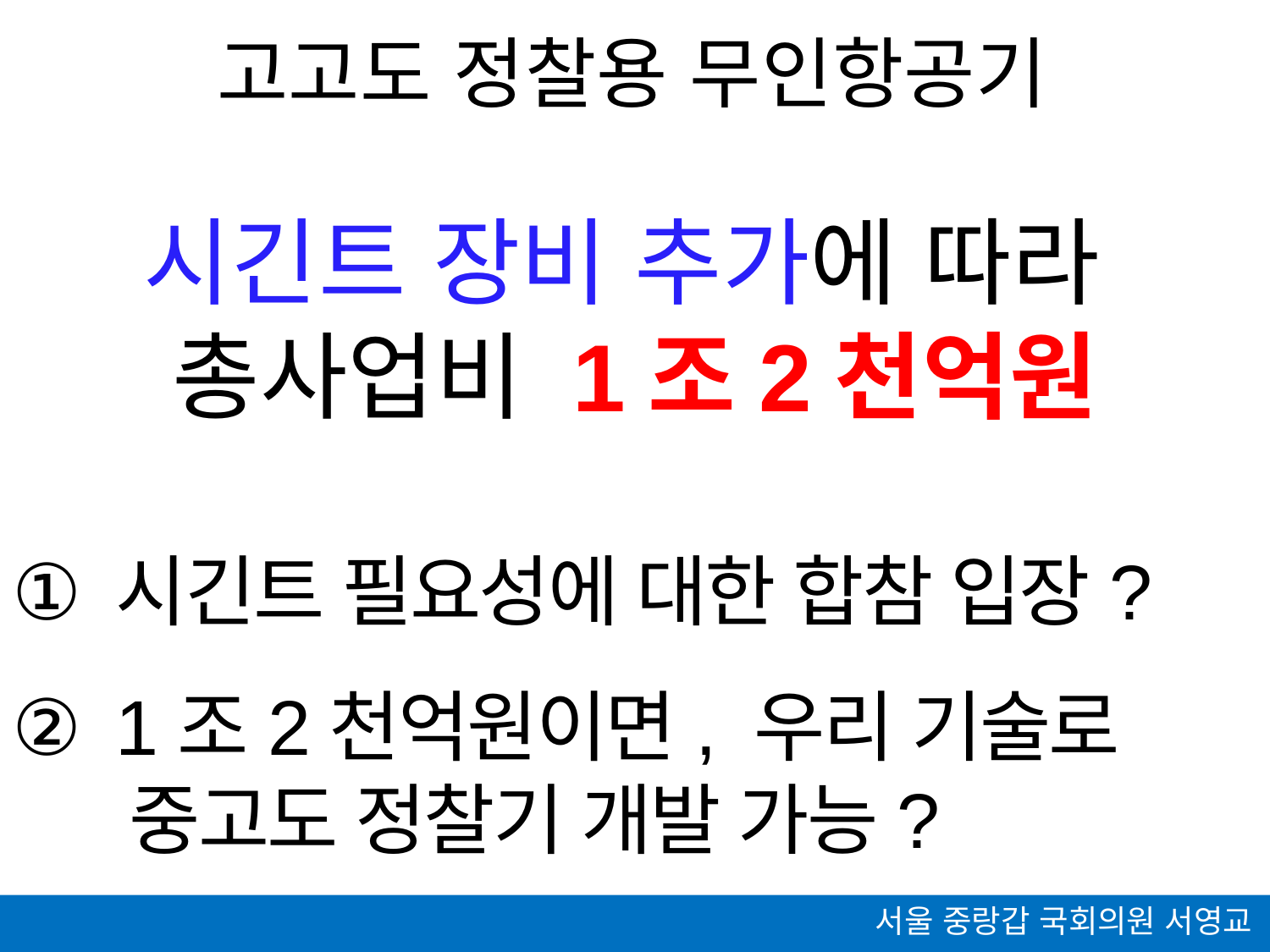

고고도 정찰용 무인항공기
시긴트 장비 추가에 따라
총사업비 1조2천억원
시긴트 필요성에 대한 합참 입장?

1조2천억원이면, 우리 기술로
     중고도 정찰기 개발 가능?

서울 중랑갑 국회의원 서영교